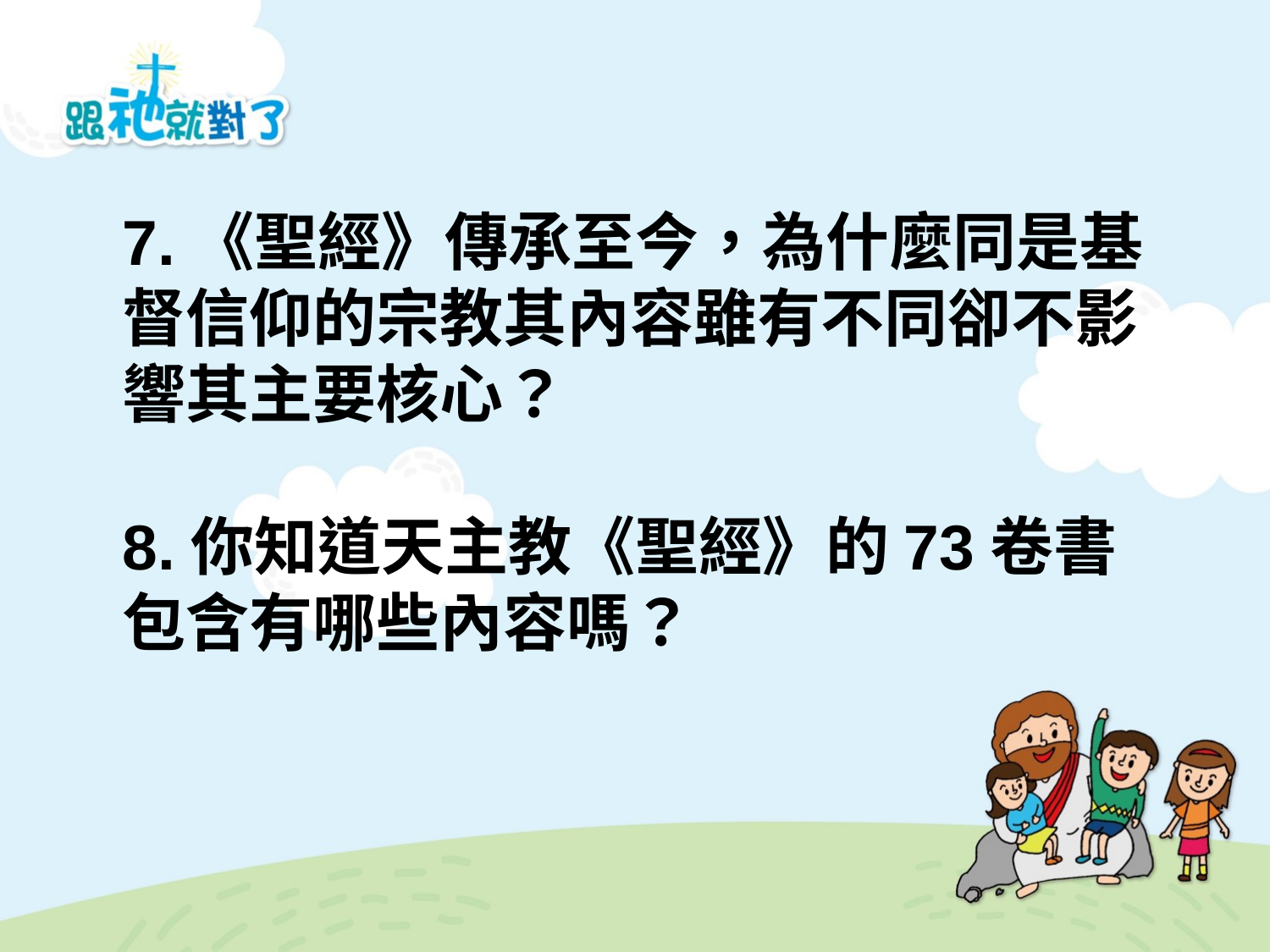

7.《聖經》傳承至今，為什麼同是基督信仰的宗教其內容雖有不同卻不影響其主要核心？

8.你知道天主教《聖經》的73卷書包含有哪些內容嗎？